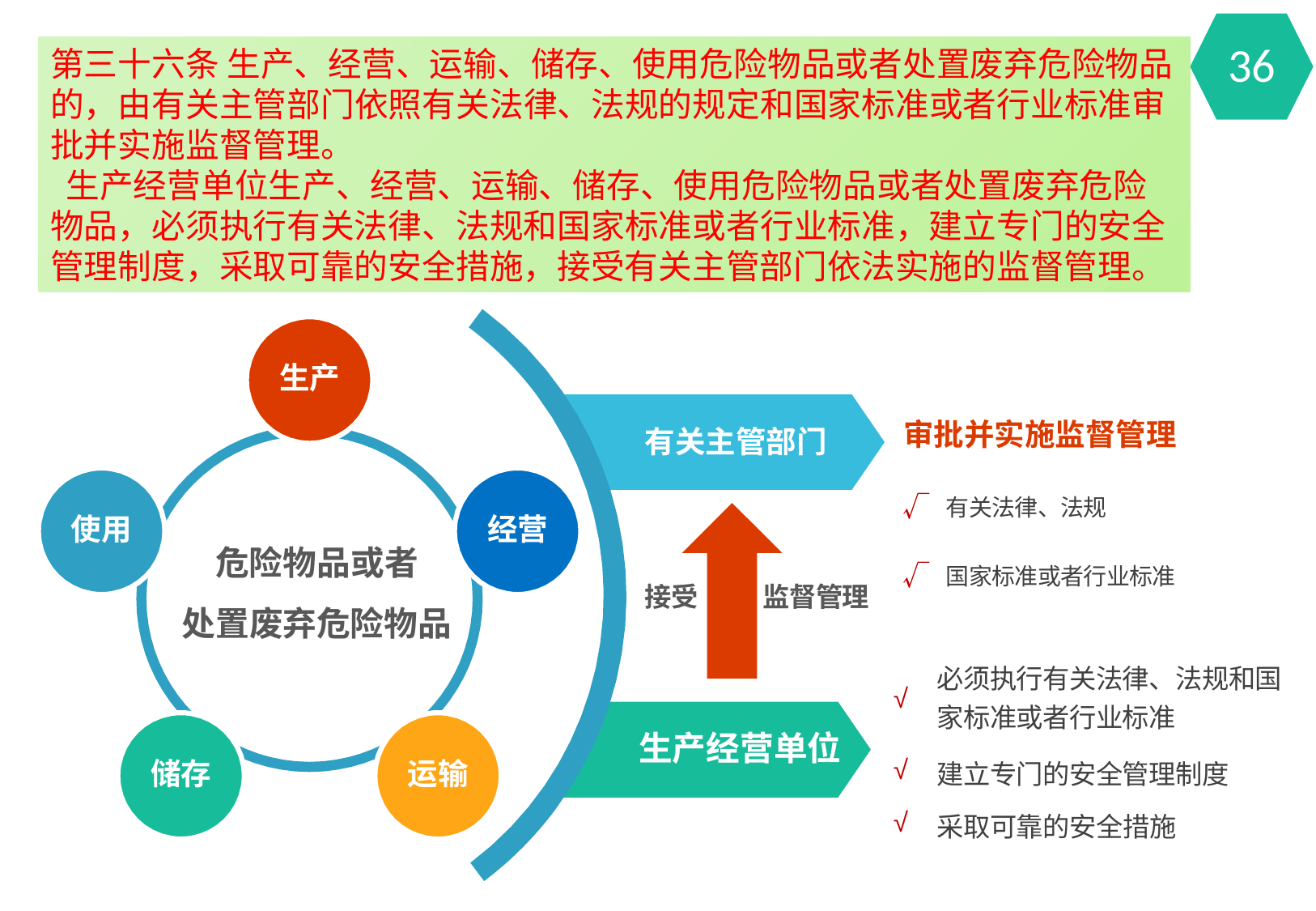

36
第三十六条 生产、经营、运输、储存、使用危险物品或者处置废弃危险物品的，由有关主管部门依照有关法律、法规的规定和国家标准或者行业标准审批并实施监督管理。
 生产经营单位生产、经营、运输、储存、使用危险物品或者处置废弃危险物品，必须执行有关法律、法规和国家标准或者行业标准，建立专门的安全管理制度，采取可靠的安全措施，接受有关主管部门依法实施的监督管理。

生产

审批并实施监督管理
有关主管部门

√	有关法律、法规
√	国家标准或者行业标准

使用
经营
危险物品或者
处置废弃危险物品
接受
监督管理
必须执行有关法律、法规和国 家标准或者行业标准
建立专门的安全管理制度 采取可靠的安全措施
√

生产经营单位
√
√
储存
运输